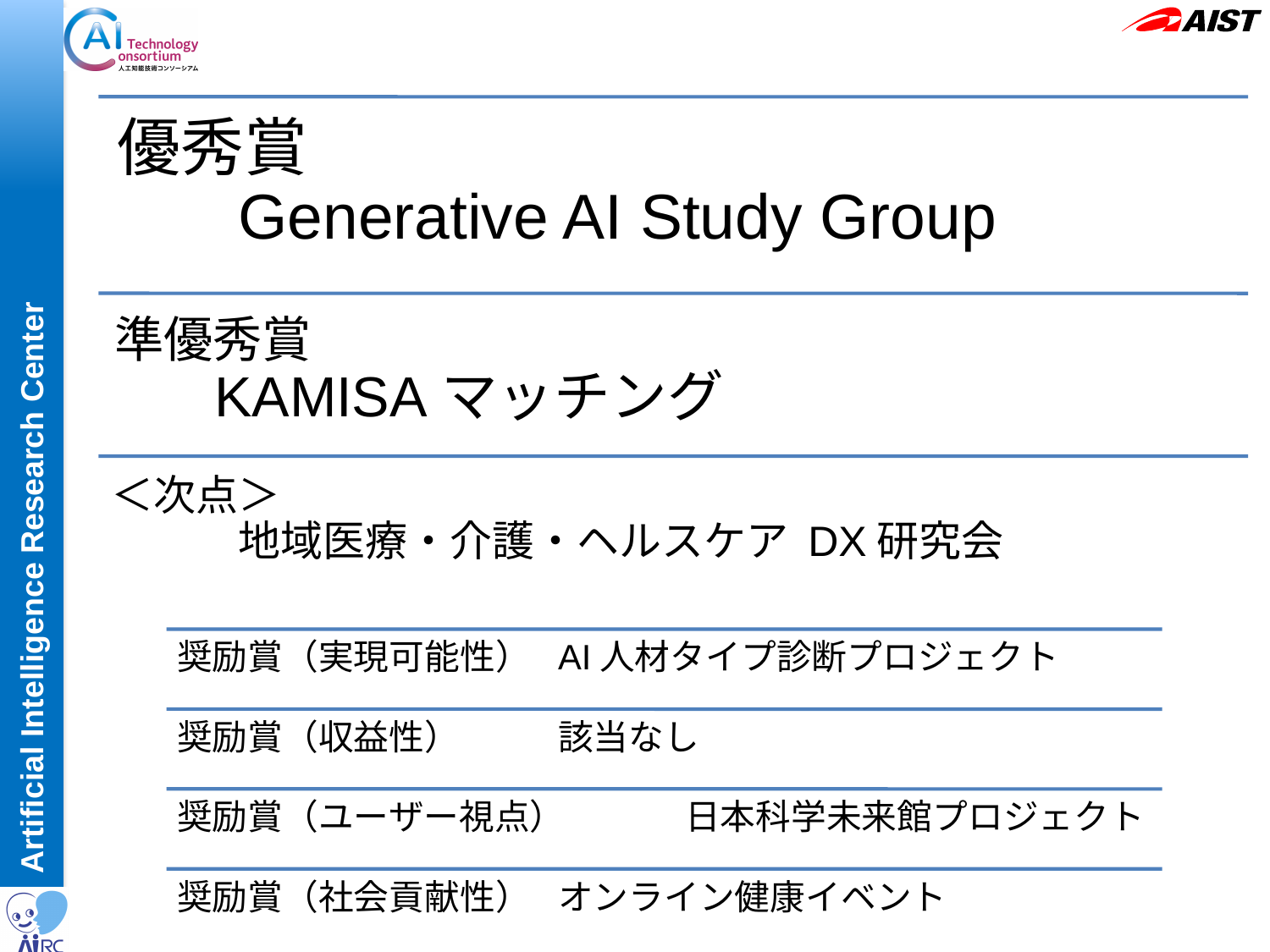

優秀賞
　    Generative AI Study Group
準優秀賞
        KAMISAマッチング
＜次点＞
  	地域医療・介護・ヘルスケア DX研究会
奨励賞（実現可能性）	AI人材タイプ診断プロジェクト
奨励賞（収益性）	該当なし
奨励賞（ユーザー視点）	日本科学未来館プロジェクト
奨励賞（社会貢献性）	オンライン健康イベント